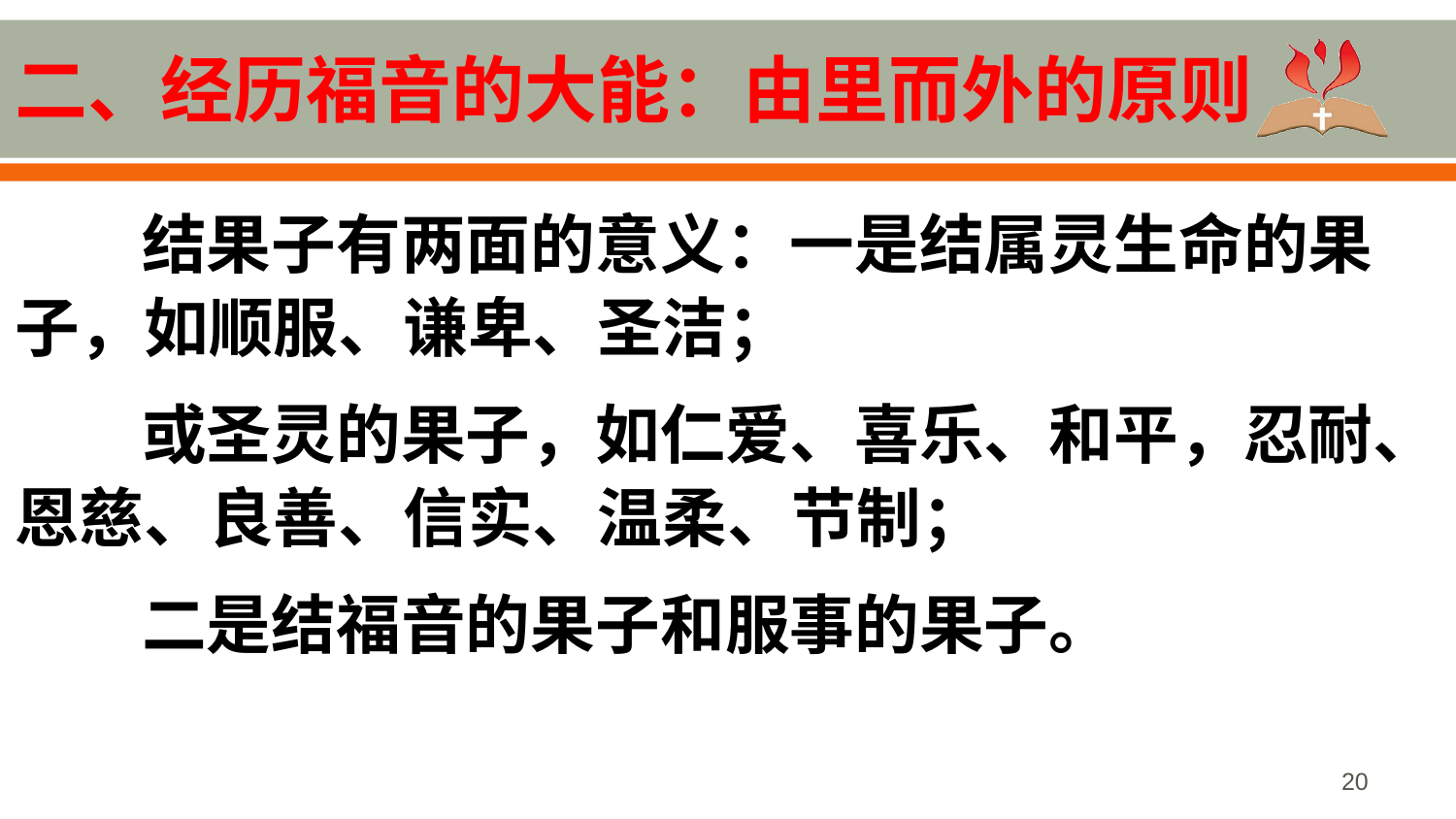

# 二、经历福音的大能：由里而外的原则
结果子有两面的意义：一是结属灵生命的果子，如顺服、谦卑、圣洁；
或圣灵的果子，如仁爱、喜乐、和平，忍耐、恩慈、良善、信实、温柔、节制；
二是结福音的果子和服事的果子。

20